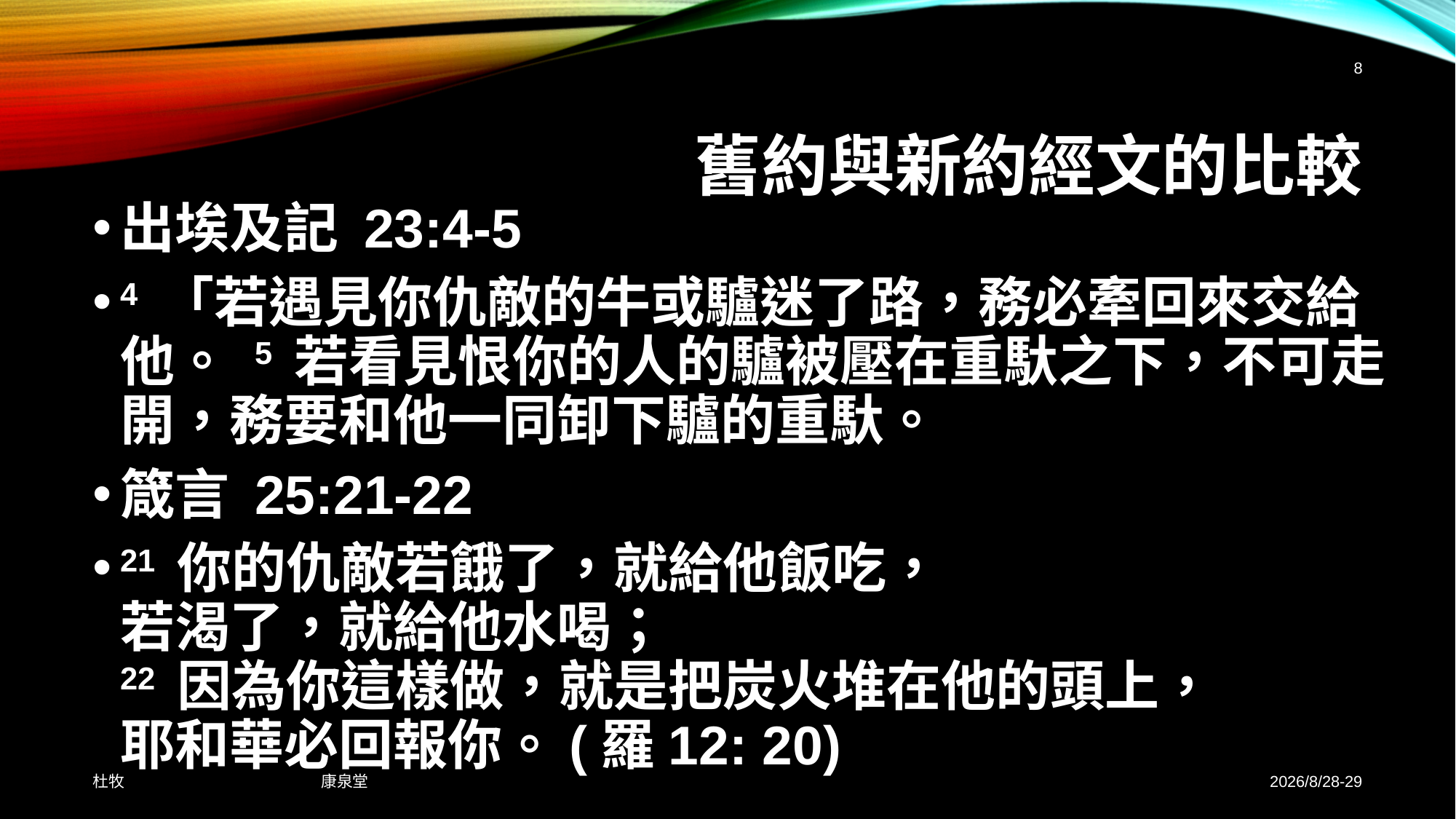

8
# 舊約與新約經文的比較
出埃及記 23:4-5
4 「若遇見你仇敵的牛或驢迷了路，務必牽回來交給他。 5 若看見恨你的人的驢被壓在重馱之下，不可走開，務要和他一同卸下驢的重馱。
箴言 25:21-22
21 你的仇敵若餓了，就給他飯吃，
若渴了，就給他水喝；
22 因為你這樣做，就是把炭火堆在他的頭上，
耶和華必回報你。(羅12: 20)

杜牧                                                         康泉堂
2026/8/28-29